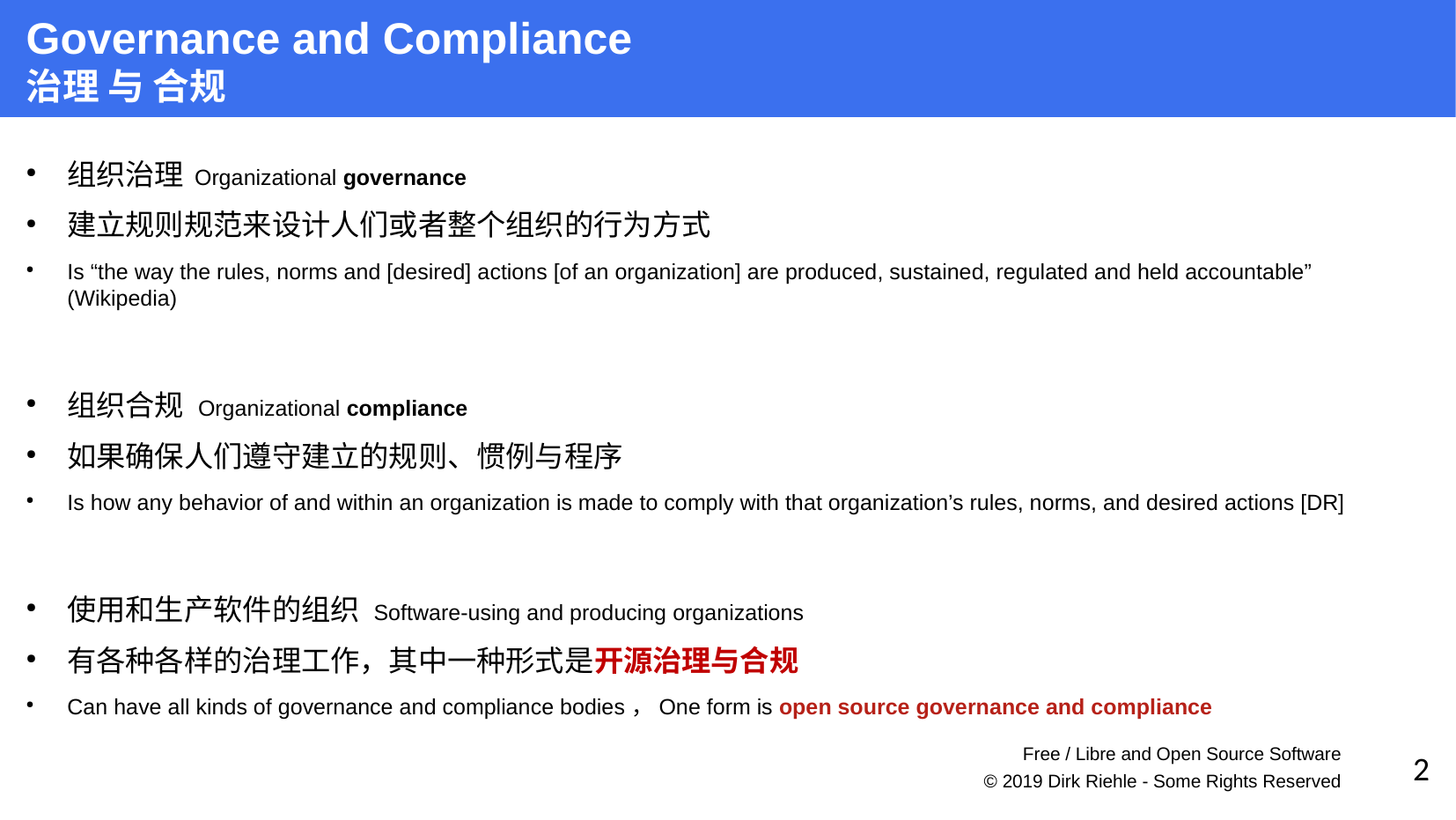

Governance and Compliance
治理 与 合规
组织治理 Organizational governance
建立规则规范来设计人们或者整个组织的行为方式
Is “the way the rules, norms and [desired] actions [of an organization] are produced, sustained, regulated and held accountable” (Wikipedia)

组织合规 Organizational compliance
如果确保人们遵守建立的规则、惯例与程序
Is how any behavior of and within an organization is made to comply with that organization’s rules, norms, and desired actions [DR]

使用和生产软件的组织 Software-using and producing organizations
有各种各样的治理工作，其中一种形式是开源治理与合规
Can have all kinds of governance and compliance bodies，One form is open source governance and compliance

Free / Libre and Open Source Software
2
© 2019 Dirk Riehle - Some Rights Reserved